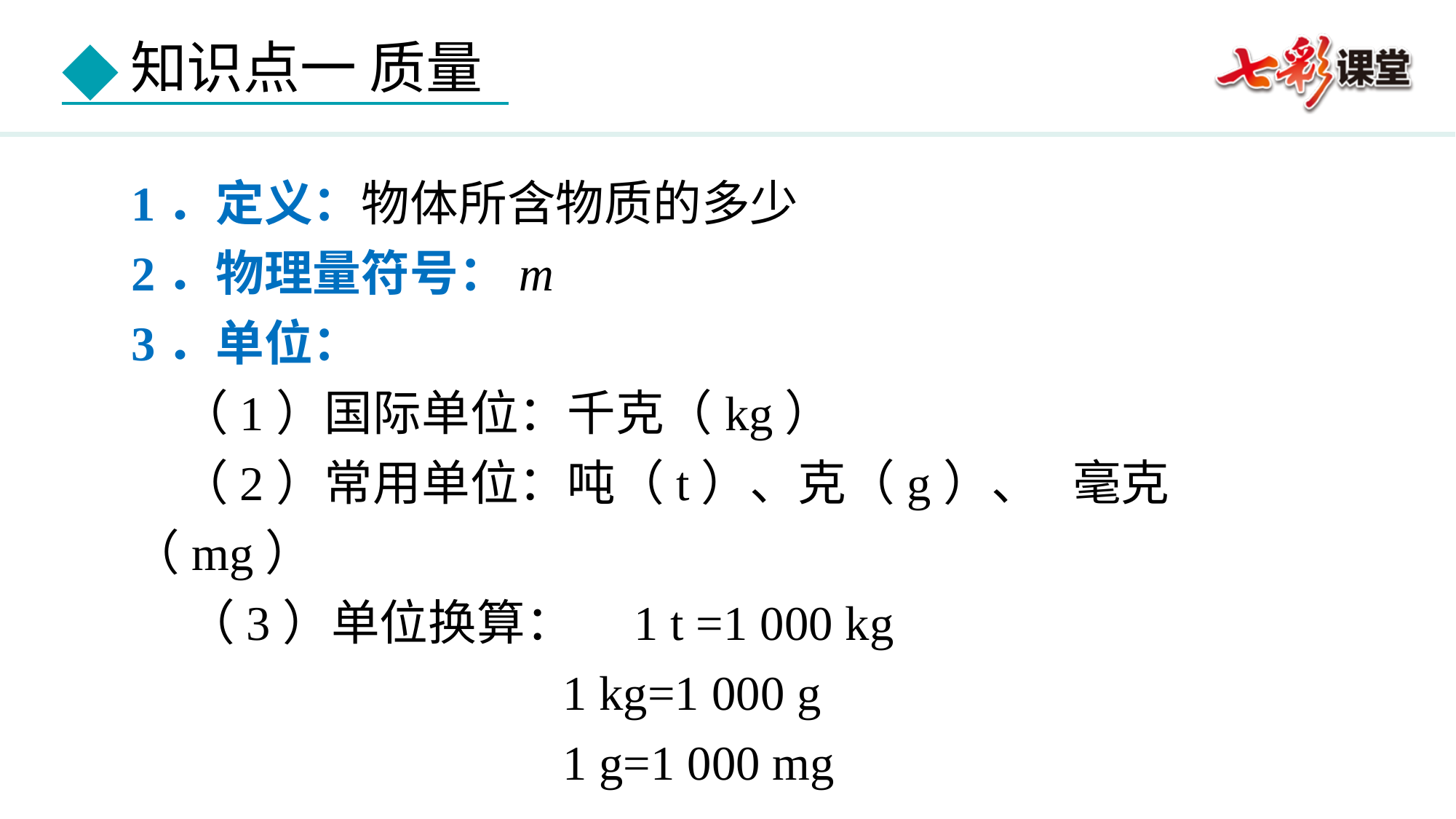

1．定义：物体所含物质的多少
2．物理量符号：m
3．单位：
　（1）国际单位：千克（kg）
　（2）常用单位：吨（t）、克（g）、   毫克（mg）
    （3）单位换算：　1 t =1 000 kg
　                                  1 kg=1 000 g
　                                  1 g=1 000 mg